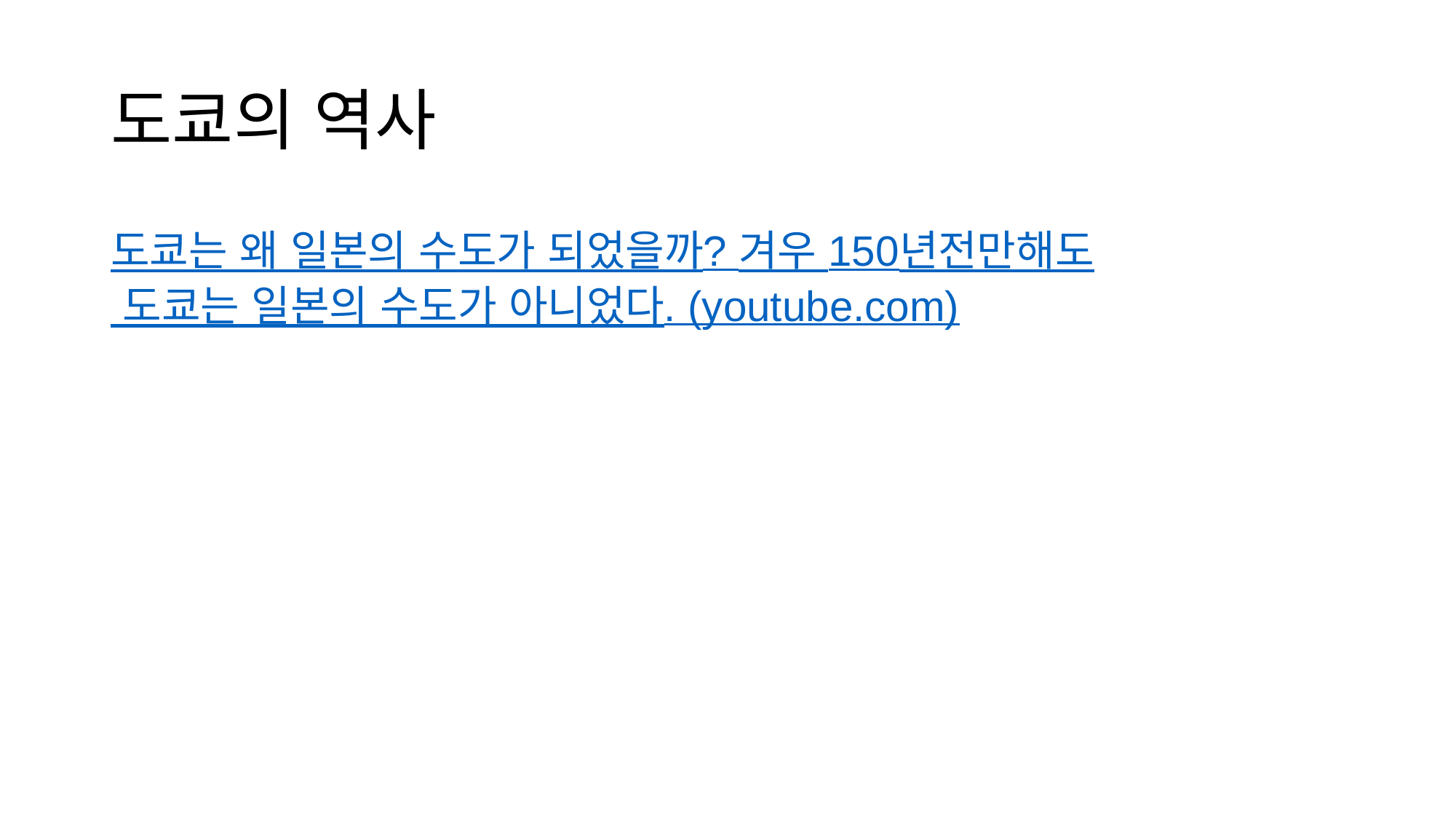

# 도쿄의 역사
도쿄는 왜 일본의 수도가 되었을까? 겨우 150년전만해도 도쿄는 일본의 수도가 아니었다. (youtube.com)